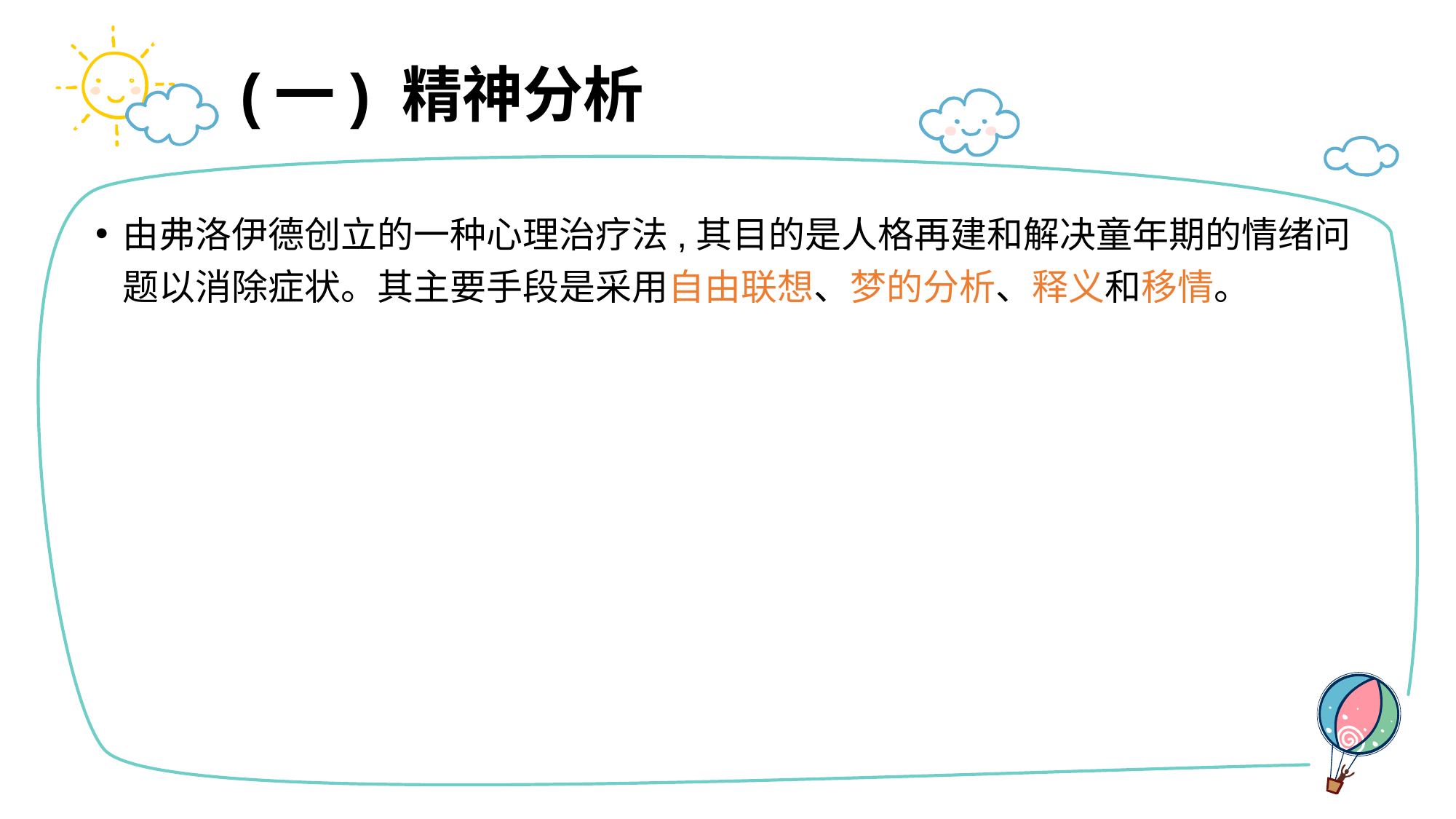

# (一) 精神分析
由弗洛伊德创立的一种心理治疗法,其目的是人格再建和解决童年期的情绪问题以消除症状。其主要手段是采用自由联想、梦的分析、释义和移情。